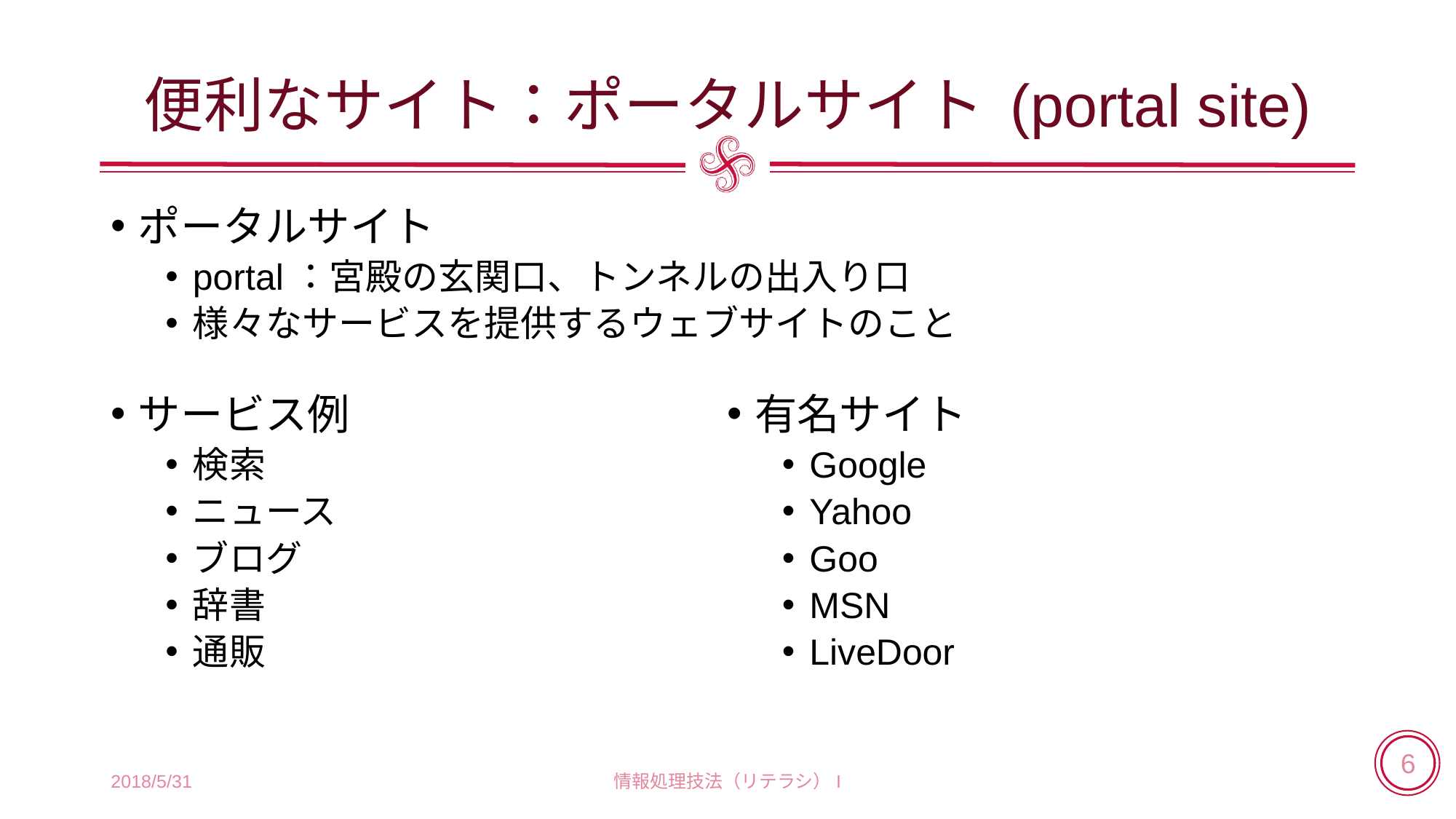

# 便利なサイト：ポータルサイト (portal site)
ポータルサイト
portal：宮殿の玄関口、トンネルの出入り口
様々なサービスを提供するウェブサイトのこと
サービス例
検索
ニュース
ブログ
辞書
通販
有名サイト
Google
Yahoo
Goo
MSN
LiveDoor
2018/5/31
情報処理技法（リテラシ）I